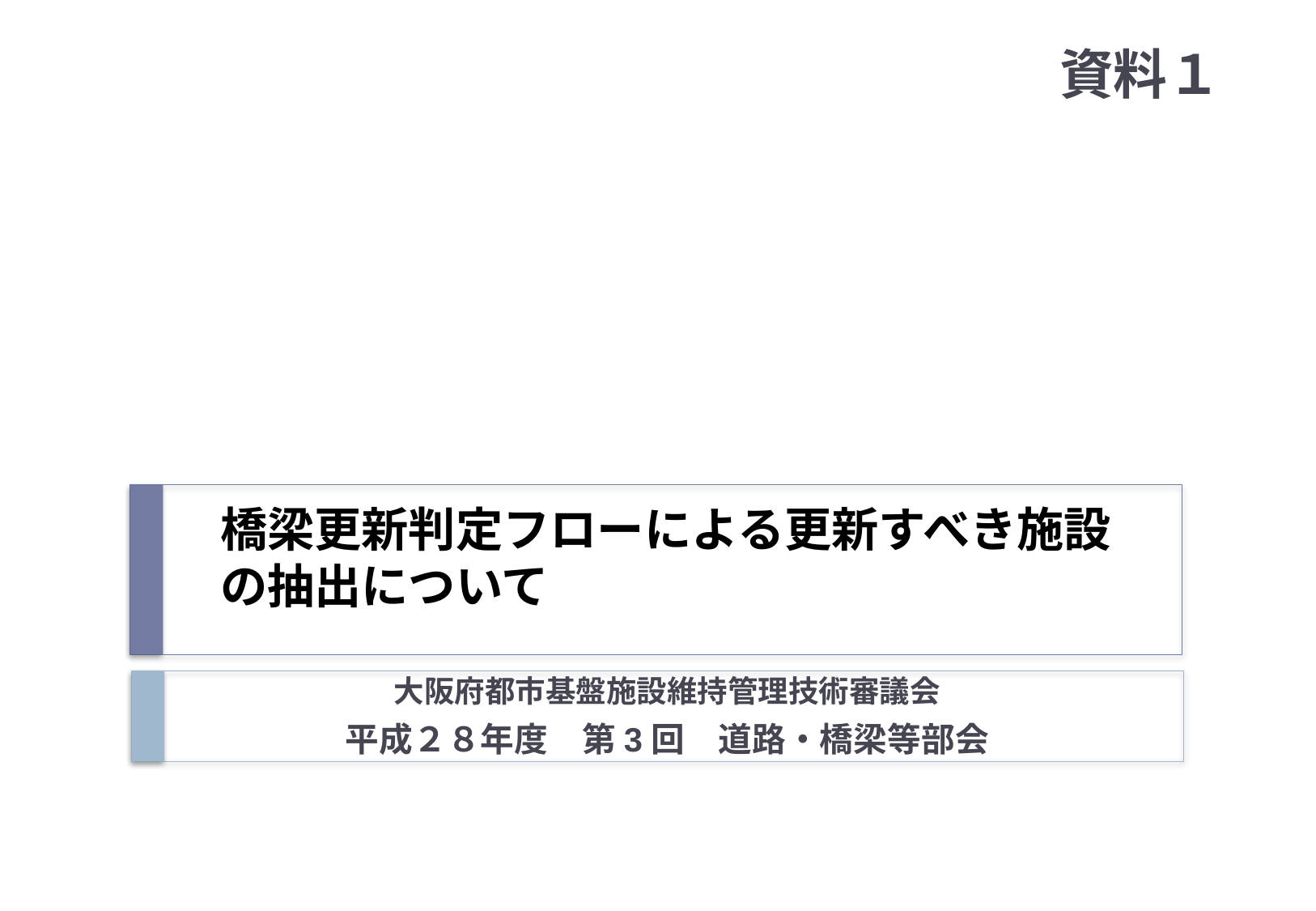

資料１
# 橋梁更新判定フローによる更新すべき施設の抽出について
大阪府都市基盤施設維持管理技術審議会
平成２８年度　第3回　道路・橋梁等部会